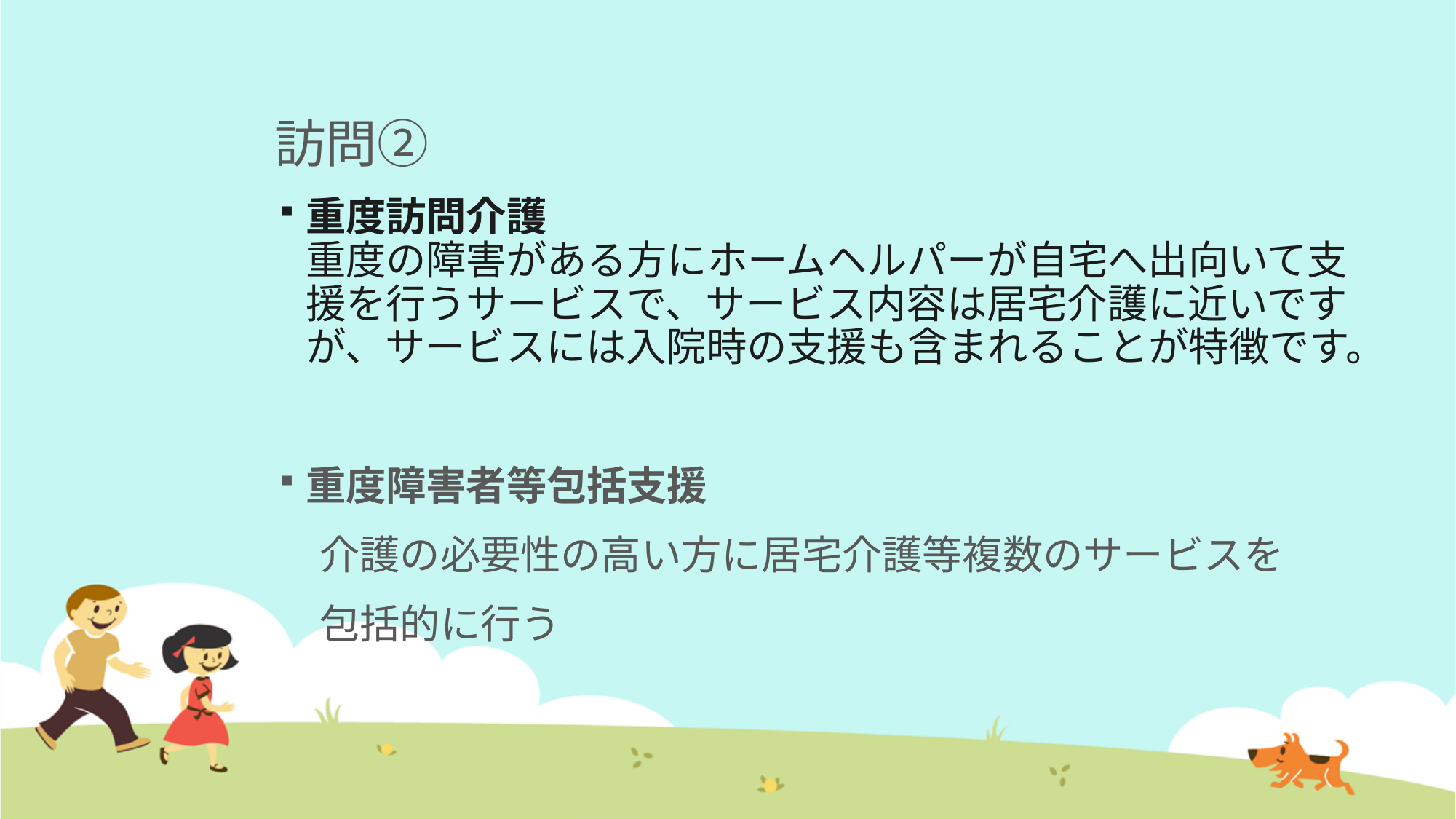

# 訪問②
重度訪問介護
重度の障害がある方にホームヘルパーが自宅へ出向いて支援を行うサービスで、サービス内容は居宅介護に近いですが、サービスには入院時の支援も含まれることが特徴です。

重度障害者等包括支援
　介護の必要性の高い方に居宅介護等複数のサービスを
　包括的に行う